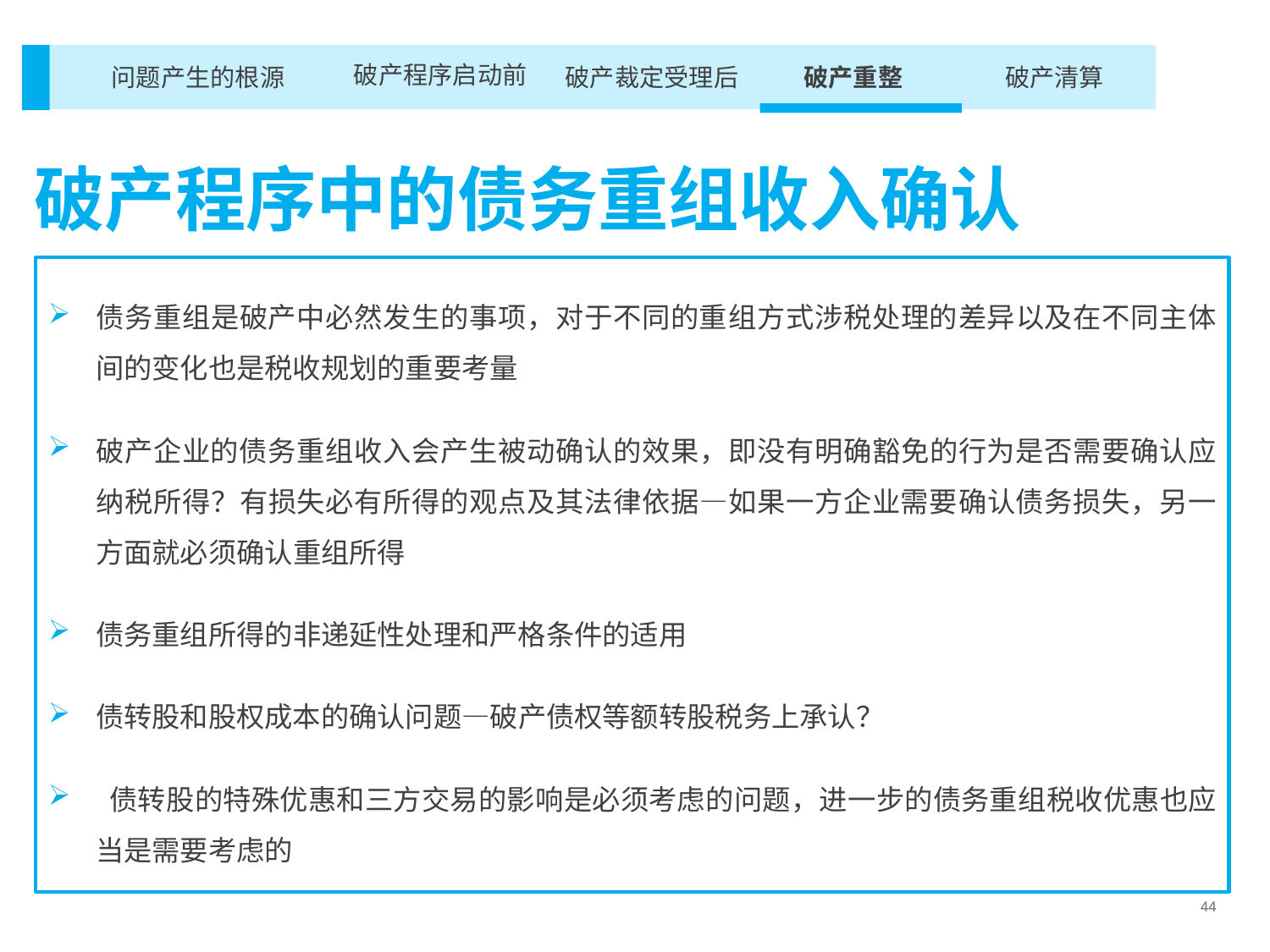

破产重整
破产清算
破产裁定受理后
破产程序启动前
问题产生的根源

破产程序中的债务重组收入确认
债务重组是破产中必然发生的事项，对于不同的重组方式涉税处理的差异以及在不同主体间的变化也是税收规划的重要考量
破产企业的债务重组收入会产生被动确认的效果，即没有明确豁免的行为是否需要确认应纳税所得？有损失必有所得的观点及其法律依据—如果一方企业需要确认债务损失，另一方面就必须确认重组所得
债务重组所得的非递延性处理和严格条件的适用
债转股和股权成本的确认问题—破产债权等额转股税务上承认？
 债转股的特殊优惠和三方交易的影响是必须考虑的问题，进一步的债务重组税收优惠也应当是需要考虑的
44
44